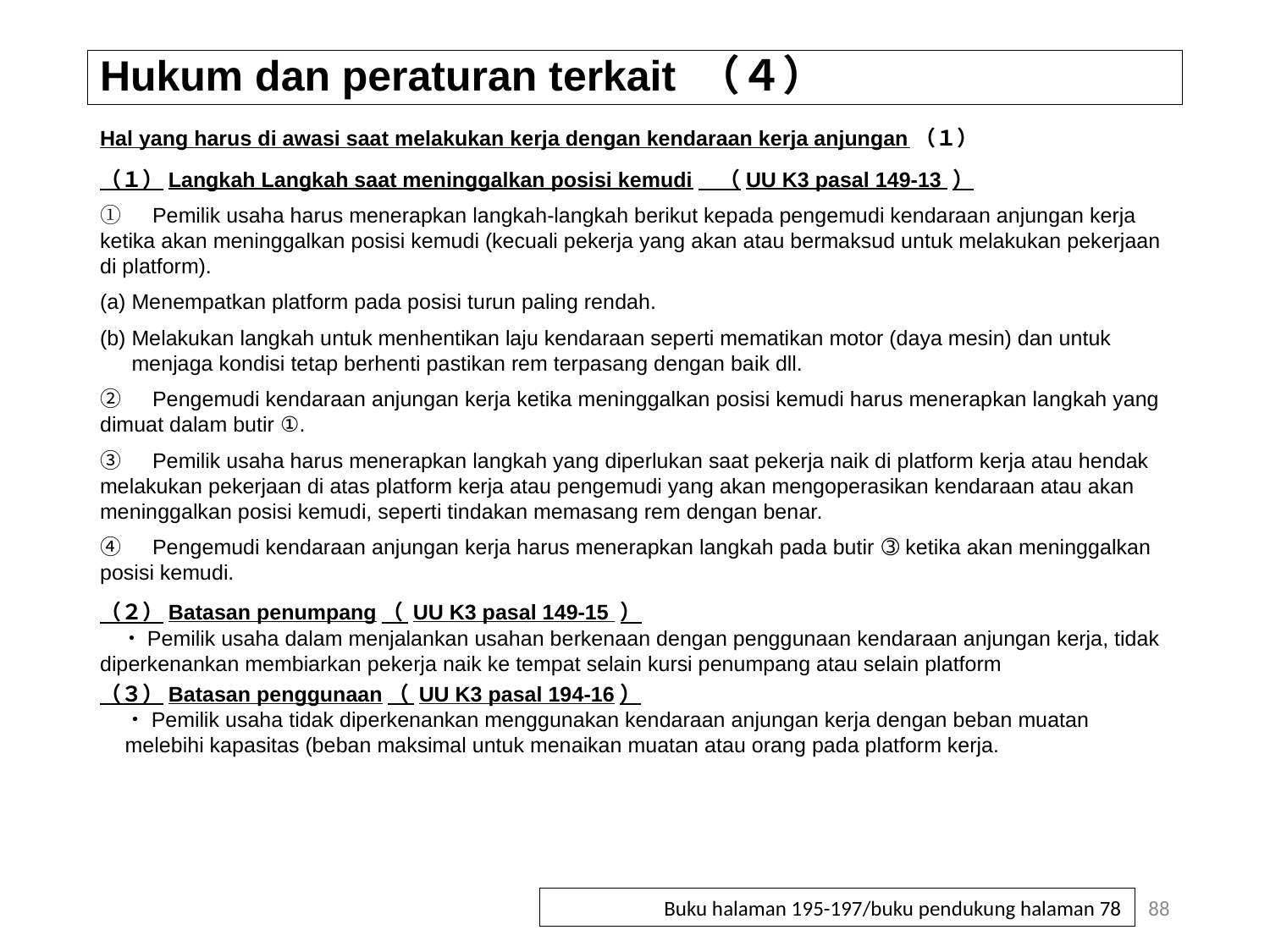

# Hukum dan peraturan terkait （４）
Hal yang harus di awasi saat melakukan kerja dengan kendaraan kerja anjungan（１）
（１）Langkah Langkah saat meninggalkan posisi kemudi　（UU K3 pasal 149-13 ）
①　Pemilik usaha harus menerapkan langkah-langkah berikut kepada pengemudi kendaraan anjungan kerja ketika akan meninggalkan posisi kemudi (kecuali pekerja yang akan atau bermaksud untuk melakukan pekerjaan di platform).
Menempatkan platform pada posisi turun paling rendah.
Melakukan langkah untuk menhentikan laju kendaraan seperti mematikan motor (daya mesin) dan untuk menjaga kondisi tetap berhenti pastikan rem terpasang dengan baik dll.
②　Pengemudi kendaraan anjungan kerja ketika meninggalkan posisi kemudi harus menerapkan langkah yang dimuat dalam butir ①.
③　Pemilik usaha harus menerapkan langkah yang diperlukan saat pekerja naik di platform kerja atau hendak melakukan pekerjaan di atas platform kerja atau pengemudi yang akan mengoperasikan kendaraan atau akan meninggalkan posisi kemudi, seperti tindakan memasang rem dengan benar.
④　Pengemudi kendaraan anjungan kerja harus menerapkan langkah pada butir ➂ ketika akan meninggalkan posisi kemudi.
（２）Batasan penumpang（ UU K3 pasal 149-15 ）
　・Pemilik usaha dalam menjalankan usahan berkenaan dengan penggunaan kendaraan anjungan kerja, tidak diperkenankan membiarkan pekerja naik ke tempat selain kursi penumpang atau selain platform
（３）Batasan penggunaan（ UU K3 pasal 194-16）
　	・Pemilik usaha tidak diperkenankan menggunakan kendaraan anjungan kerja dengan beban muatan melebihi kapasitas (beban maksimal untuk menaikan muatan atau orang pada platform kerja.
88
Buku halaman 195-197/buku pendukung halaman 78